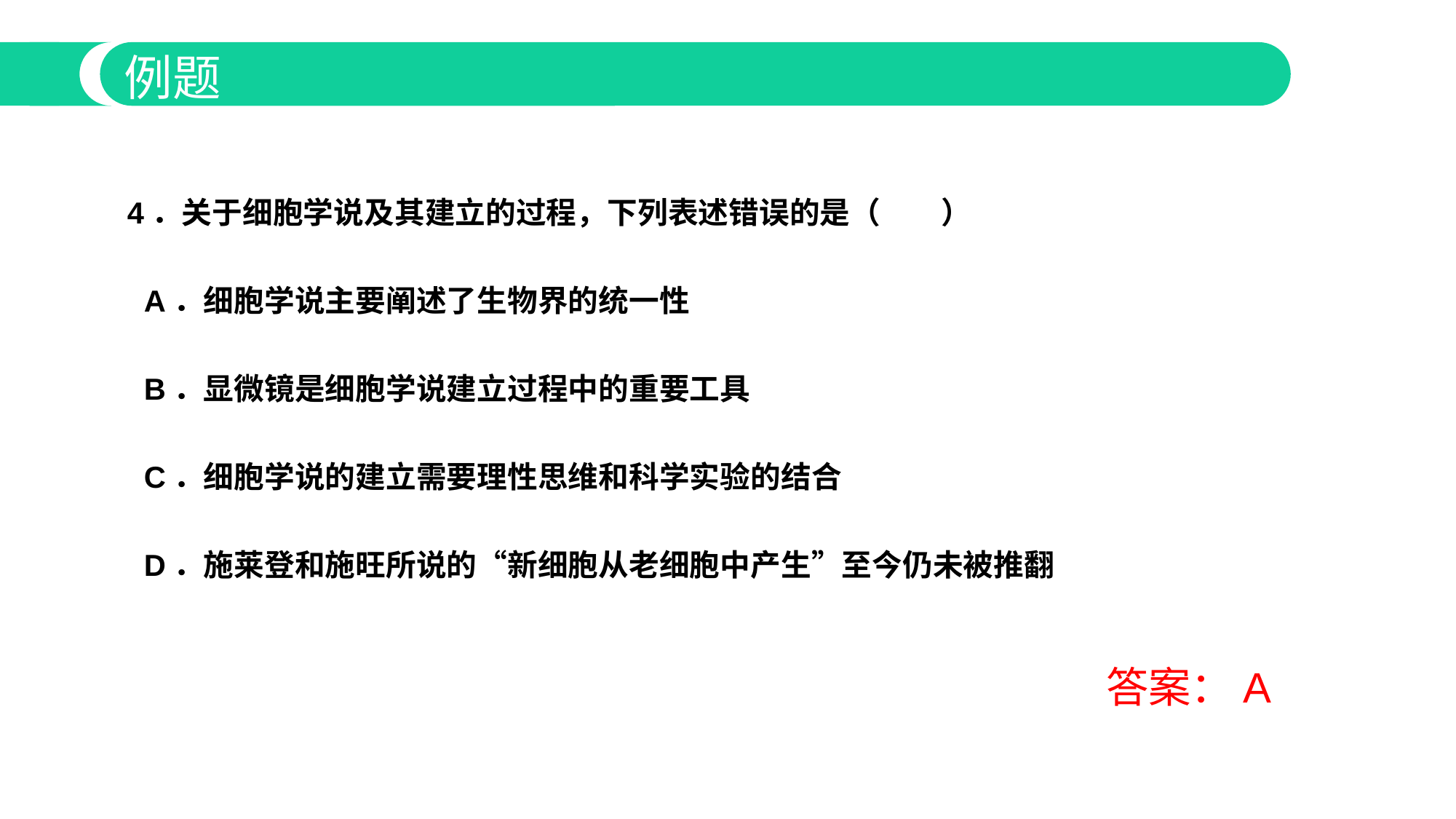

例题
4．关于细胞学说及其建立的过程，下列表述错误的是（　　）
  A．细胞学说主要阐述了生物界的统一性
  B．显微镜是细胞学说建立过程中的重要工具
  C．细胞学说的建立需要理性思维和科学实验的结合
  D．施莱登和施旺所说的“新细胞从老细胞中产生”至今仍未被推翻

答案：A